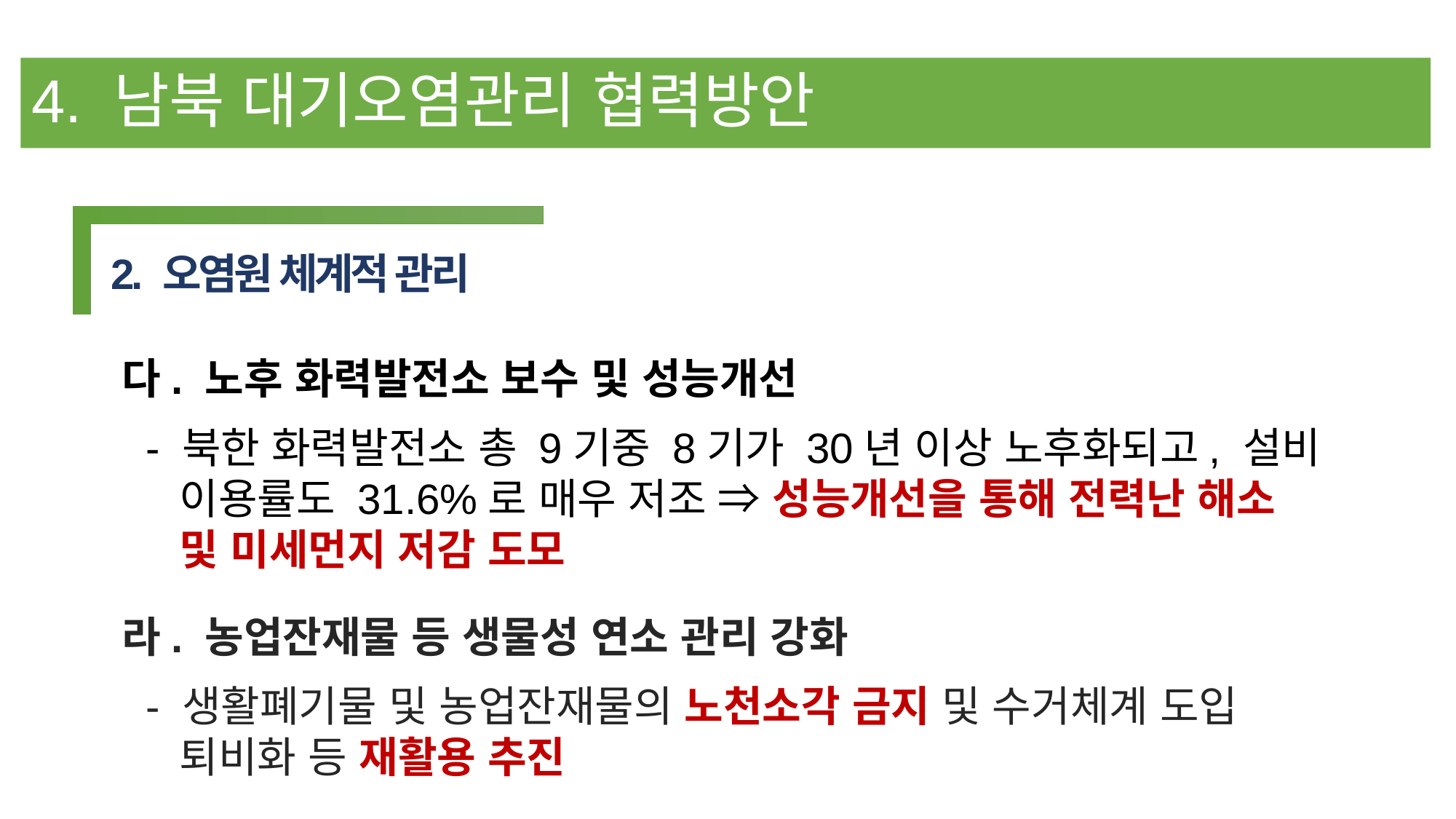

# 4. 남북 대기오염관리 협력방안

2. 오염원 체계적 관리
다. 노후 화력발전소 보수 및 성능개선

  - 북한 화력발전소 총 9기중 8기가 30년 이상 노후화되고, 설비
    이용률도 31.6%로 매우 저조 ⇒ 성능개선을 통해 전력난 해소
    및 미세먼지 저감 도모

라. 농업잔재물 등 생물성 연소 관리 강화

  - 생활폐기물 및 농업잔재물의 노천소각 금지 및 수거체계 도입
    퇴비화 등 재활용 추진